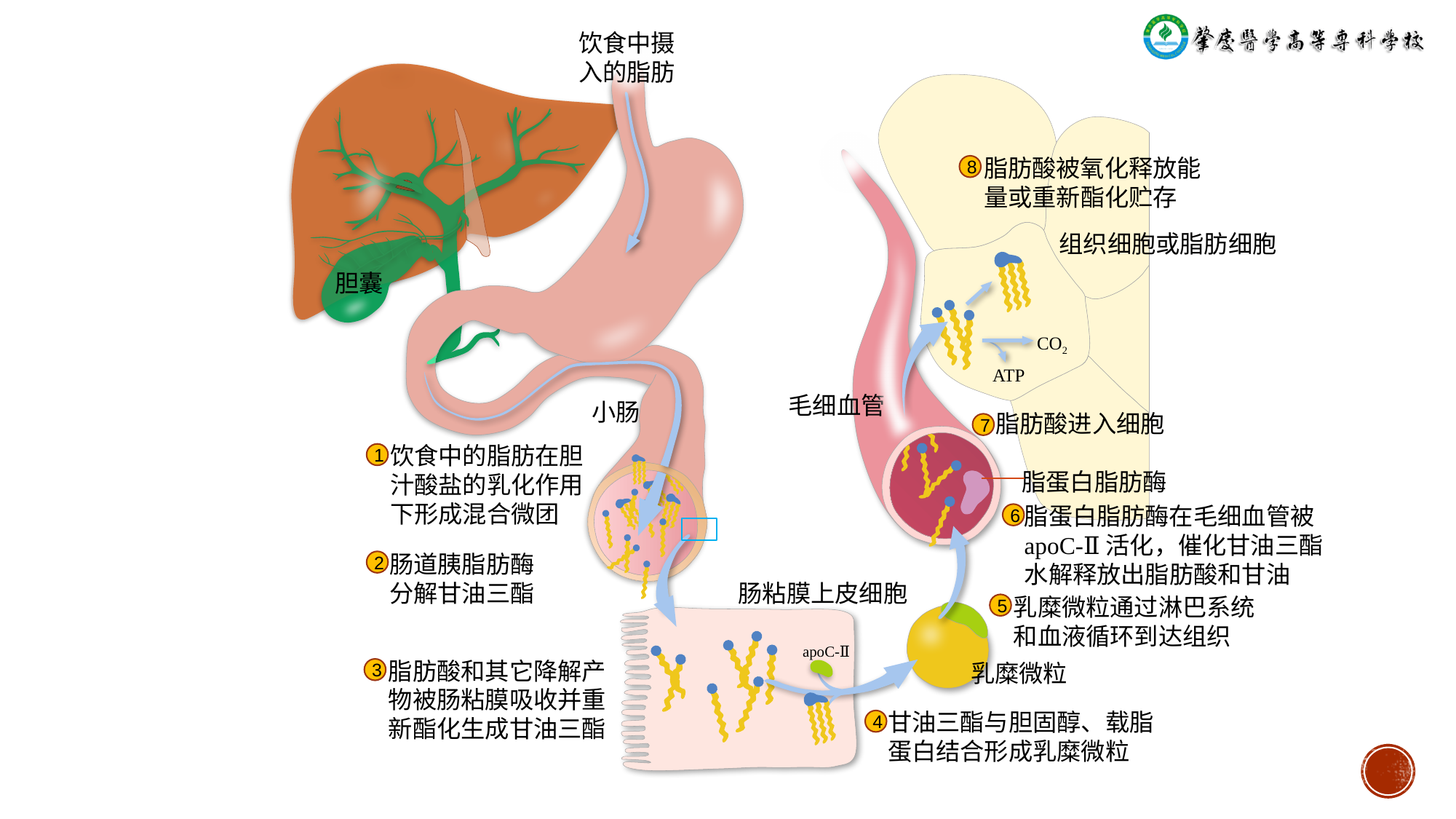

饮食中摄入的脂肪

脂肪酸被氧化释放能量或重新酯化贮存

8

组织细胞或脂肪细胞

胆囊

CO2

ATP

毛细血管
小肠
脂肪酸进入细胞
7

饮食中的脂肪在胆汁酸盐的乳化作用下形成混合微团

1

脂蛋白脂肪酶

脂蛋白脂肪酶在毛细血管被apoC-Ⅱ活化，催化甘油三酯水解释放出脂肪酸和甘油

6

肠道胰脂肪酶分解甘油三酯
2

肠粘膜上皮细胞
乳糜微粒通过淋巴系统和血液循环到达组织
5

apoC-Ⅱ

脂肪酸和其它降解产物被肠粘膜吸收并重新酯化生成甘油三酯
乳糜微粒

3

甘油三酯与胆固醇、载脂蛋白结合形成乳糜微粒
4